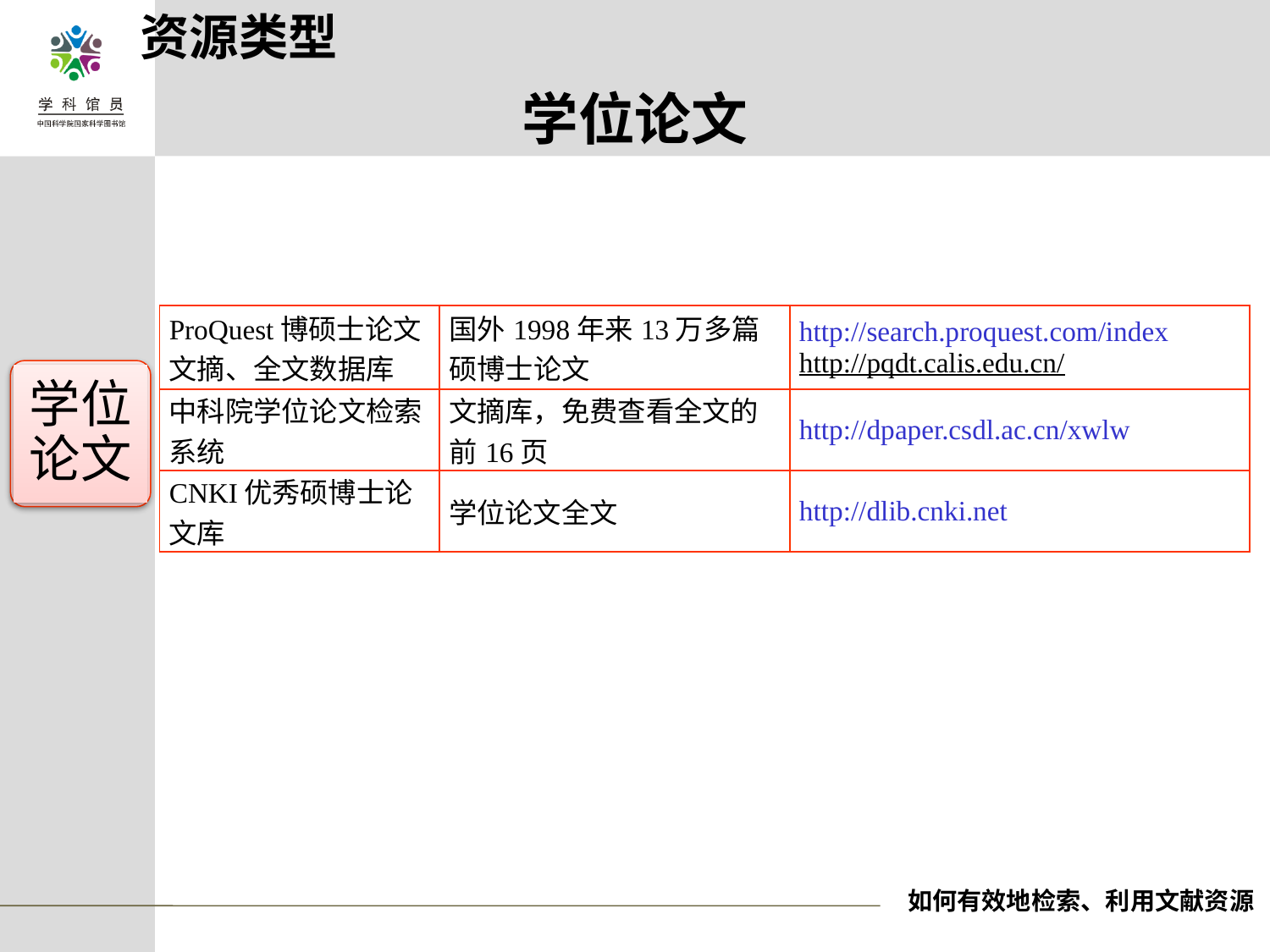

资源类型
# 学位论文
| ProQuest博硕士论文文摘、全文数据库 | 国外1998年来13万多篇硕博士论文 | http://search.proquest.com/index http://pqdt.calis.edu.cn/ |
| --- | --- | --- |
| 中科院学位论文检索系统 | 文摘库，免费查看全文的前16页 | http://dpaper.csdl.ac.cn/xwlw |
| CNKI优秀硕博士论文库 | 学位论文全文 | http://dlib.cnki.net |

学位论文
如何有效地检索、利用文献资源